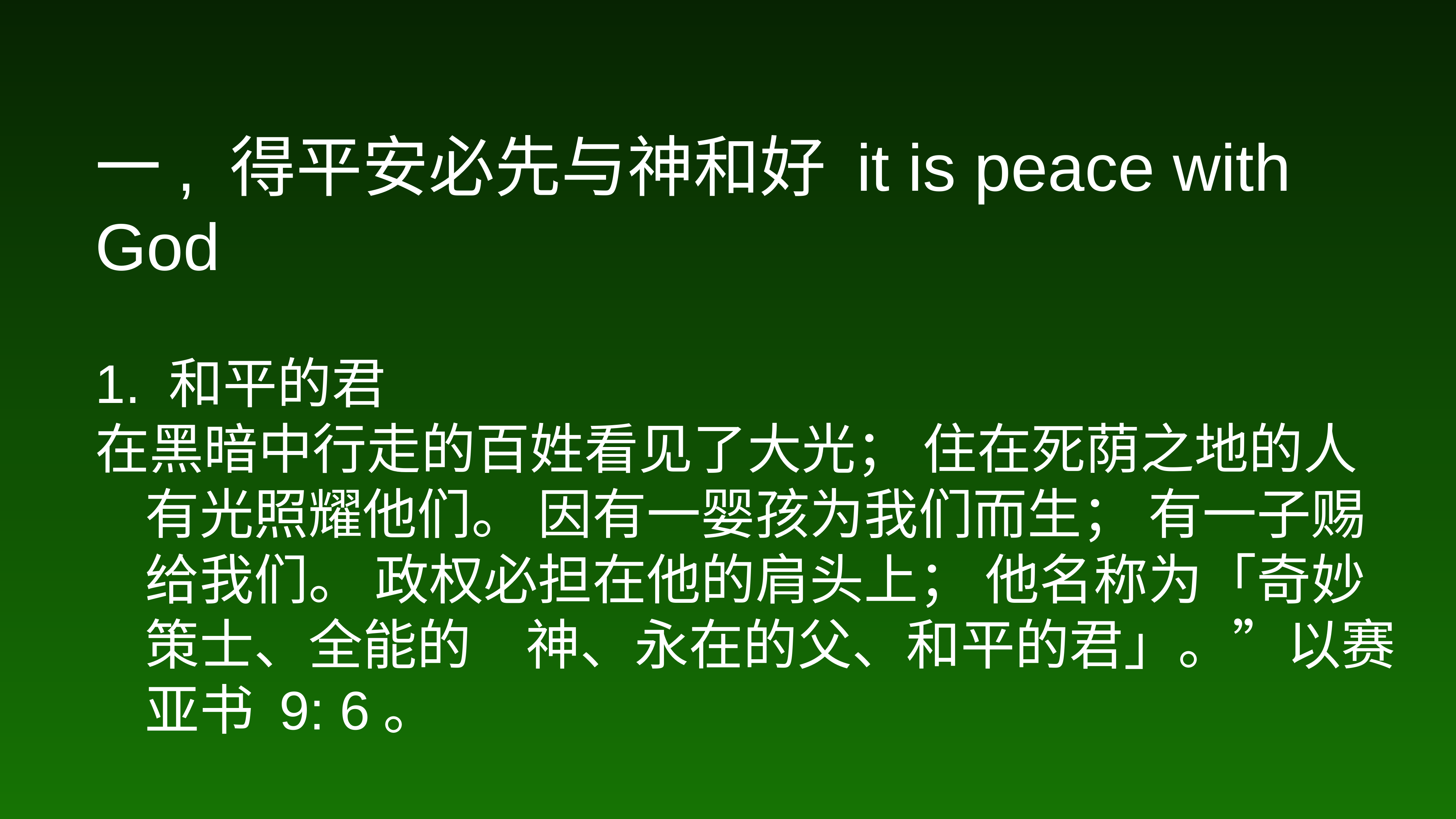

# 一, 得平安必先与神和好 it is peace with God

1. 和平的君
在黑暗中行走的百姓看见了大光； 住在死荫之地的人有光照耀他们。 因有一婴孩为我们而生； 有一子赐给我们。 政权必担在他的肩头上； 他名称为「奇妙策士、全能的　神、永在的父、和平的君」。”以赛亚书 9: 6。